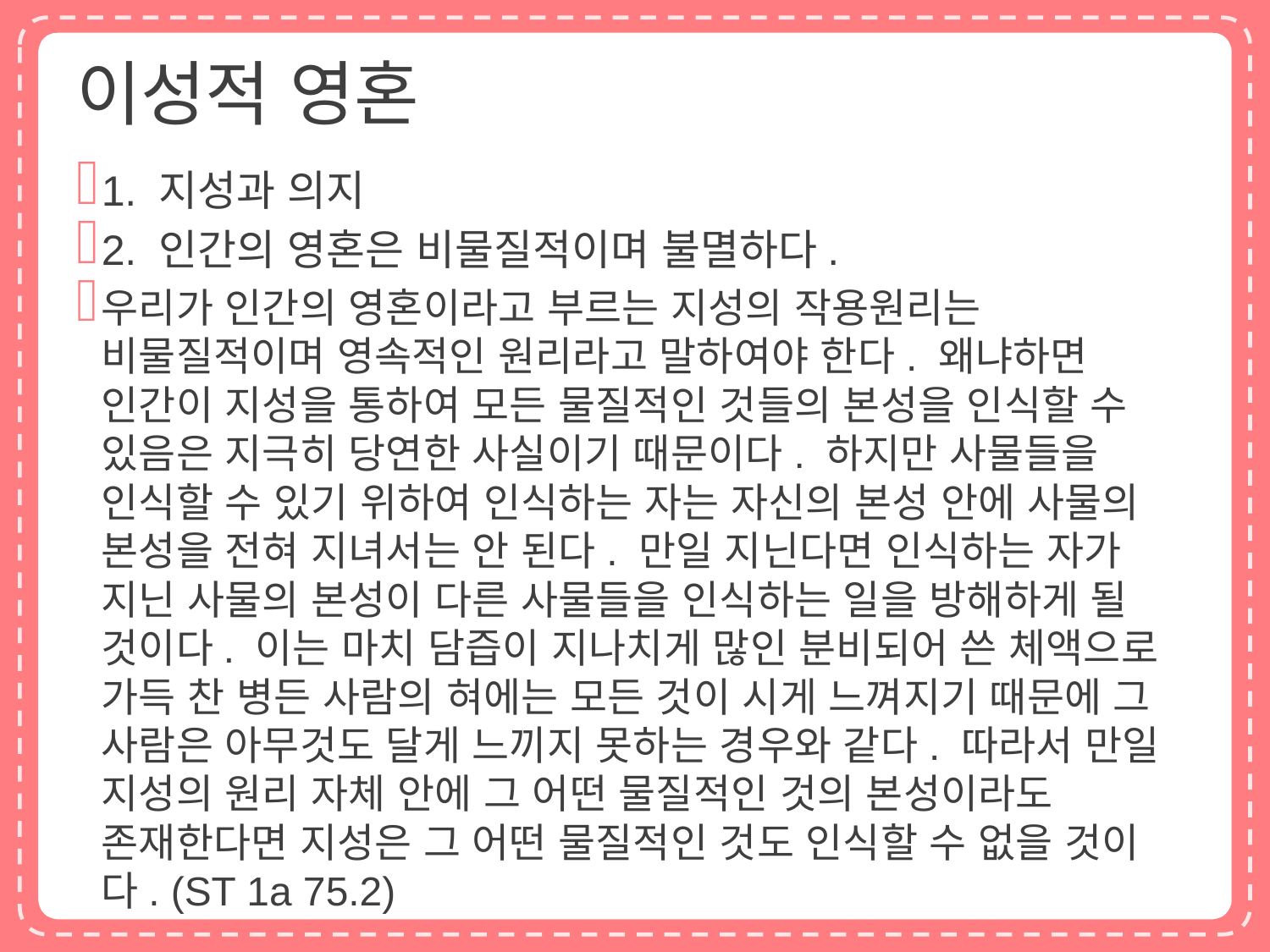

# 이성적 영혼
1. 지성과 의지
2. 인간의 영혼은 비물질적이며 불멸하다.
우리가 인간의 영혼이라고 부르는 지성의 작용원리는 비물질적이며 영속적인 원리라고 말하여야 한다. 왜냐하면 인간이 지성을 통하여 모든 물질적인 것들의 본성을 인식할 수 있음은 지극히 당연한 사실이기 때문이다. 하지만 사물들을 인식할 수 있기 위하여 인식하는 자는 자신의 본성 안에 사물의 본성을 전혀 지녀서는 안 된다. 만일 지닌다면 인식하는 자가 지닌 사물의 본성이 다른 사물들을 인식하는 일을 방해하게 될 것이다. 이는 마치 담즙이 지나치게 많인 분비되어 쓴 체액으로 가득 찬 병든 사람의 혀에는 모든 것이 시게 느껴지기 때문에 그 사람은 아무것도 달게 느끼지 못하는 경우와 같다. 따라서 만일 지성의 원리 자체 안에 그 어떤 물질적인 것의 본성이라도 존재한다면 지성은 그 어떤 물질적인 것도 인식할 수 없을 것이다. (ST 1a 75.2)